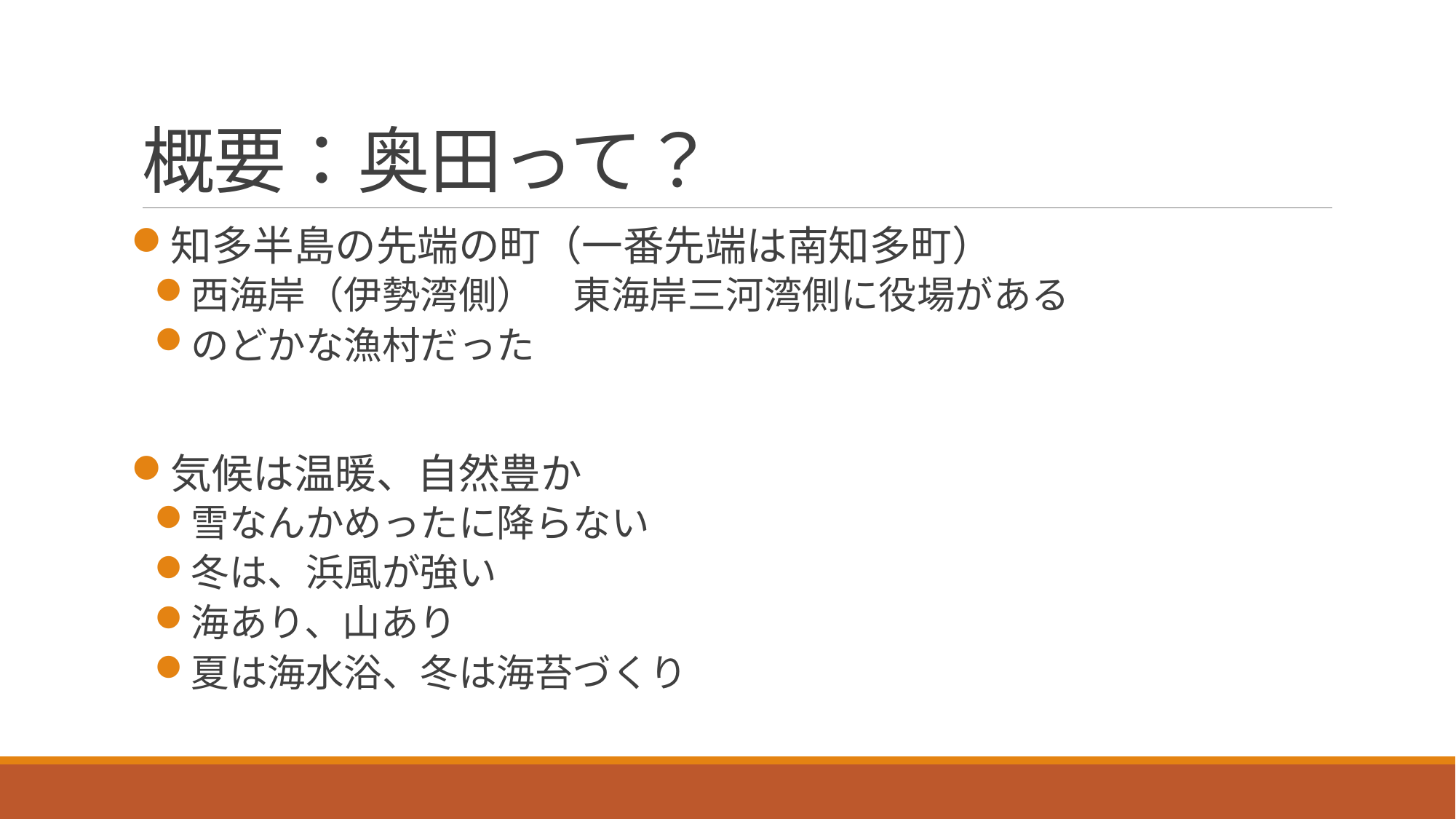

# 概要：奥田って？
知多半島の先端の町（一番先端は南知多町）
西海岸（伊勢湾側）　東海岸三河湾側に役場がある
のどかな漁村だった

気候は温暖、自然豊か
雪なんかめったに降らない
冬は、浜風が強い
海あり、山あり
夏は海水浴、冬は海苔づくり